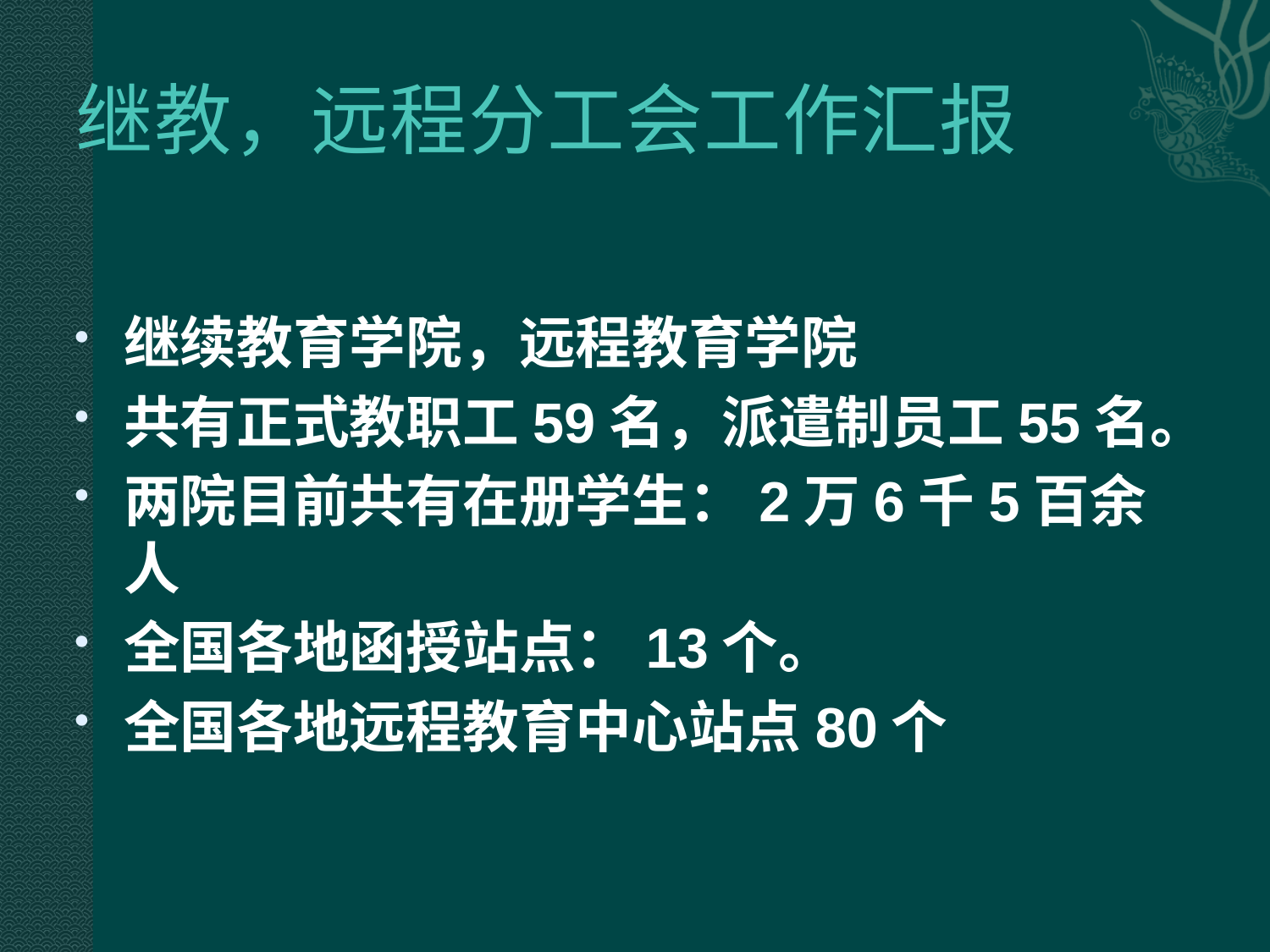

# 继教，远程分工会工作汇报

继续教育学院，远程教育学院
共有正式教职工59名，派遣制员工55名。
两院目前共有在册学生：2万6千5百余人
全国各地函授站点：13个。
全国各地远程教育中心站点80个